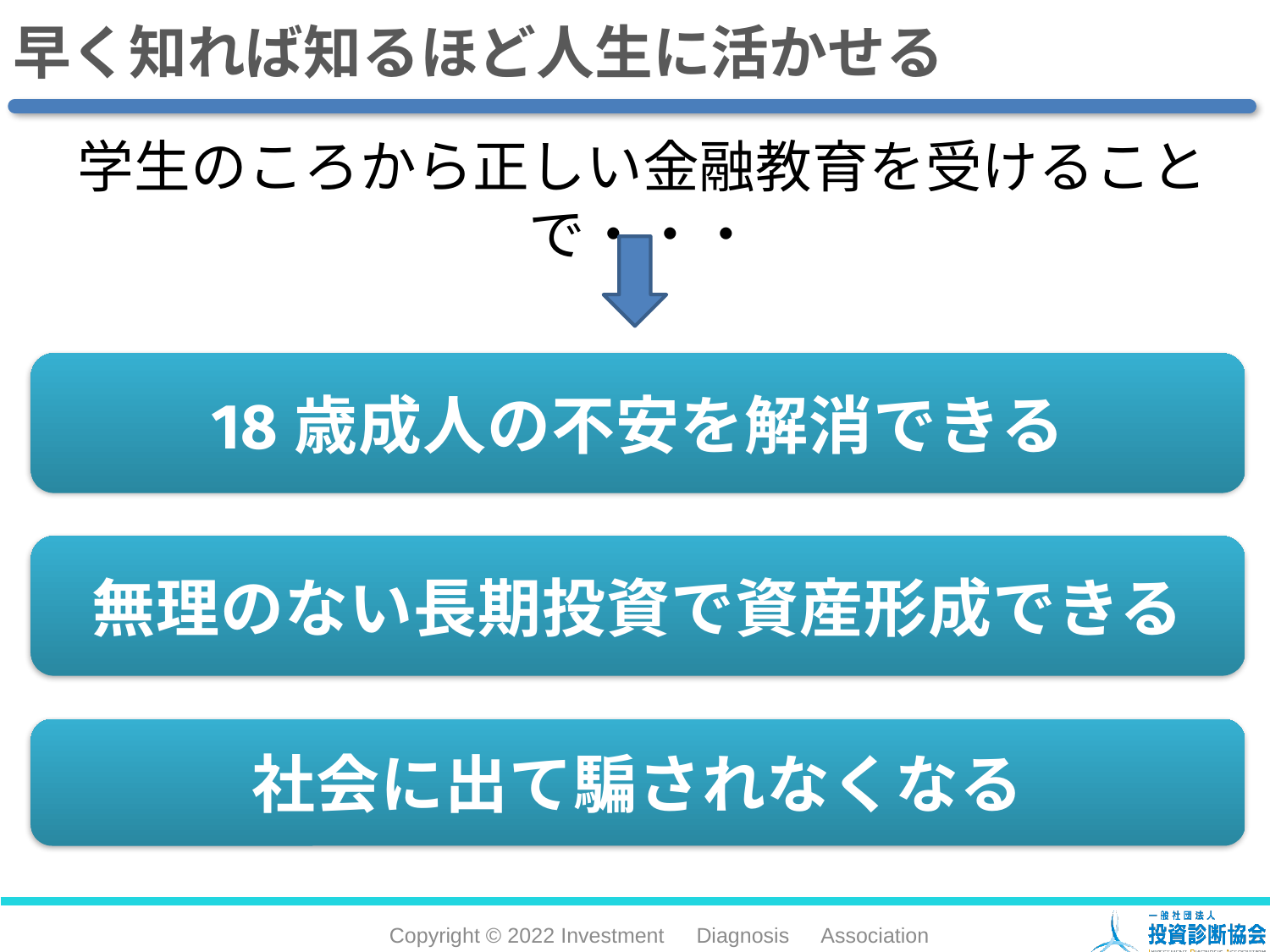

早く知れば知るほど人生に活かせる
学生のころから正しい金融教育を受けることで・・・

18歳成人の不安を解消できる
無理のない長期投資で資産形成できる
社会に出て騙されなくなる